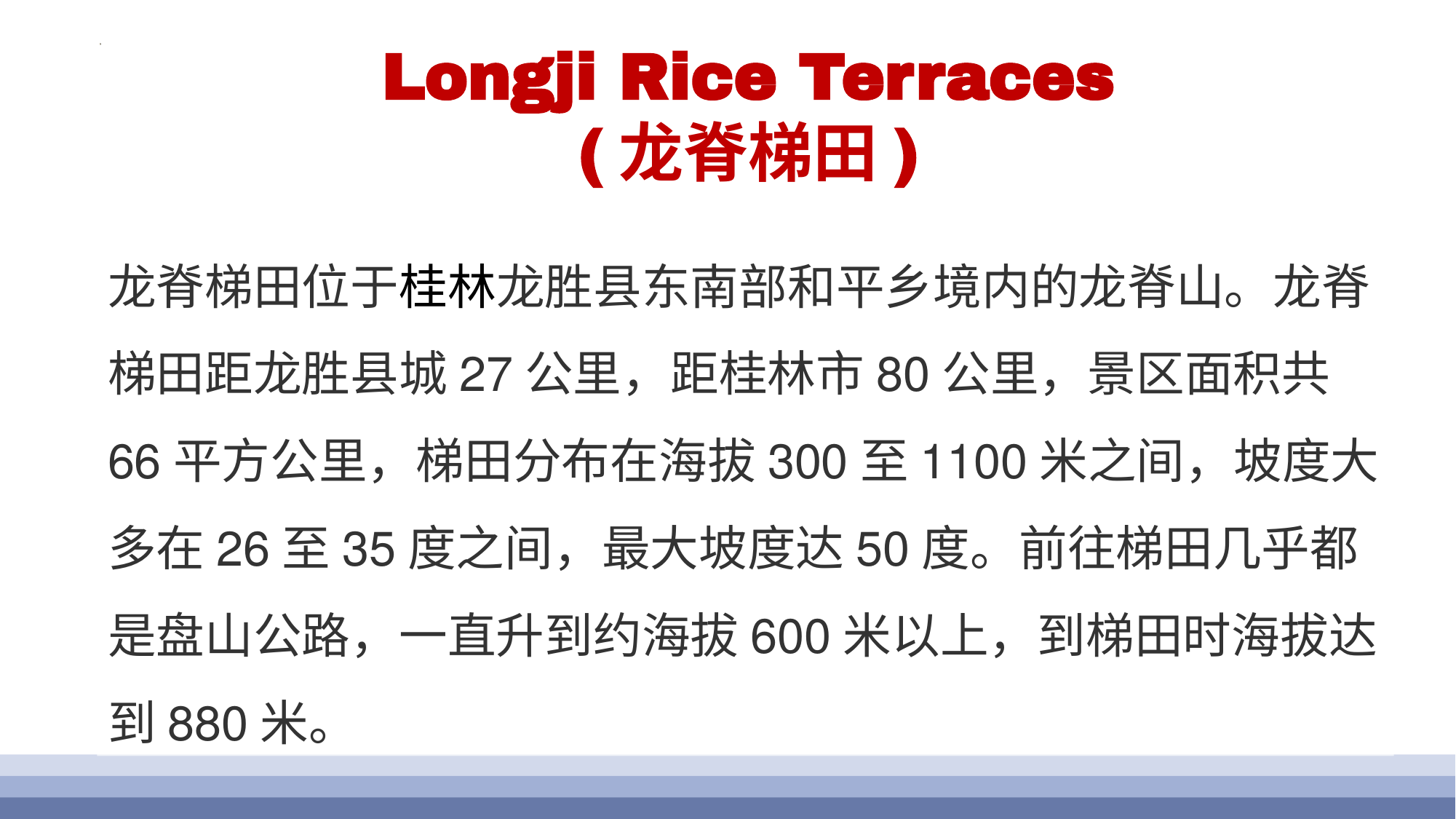

Longji Rice Terraces
(龙脊梯田)
龙脊梯田位于桂林龙胜县东南部和平乡境内的龙脊山。龙脊梯田距龙胜县城27公里，距桂林市80公里，景区面积共66平方公里，梯田分布在海拔300至1100米之间，坡度大多在26至35度之间，最大坡度达50度。前往梯田几乎都是盘山公路，一直升到约海拔600米以上，到梯田时海拔达到880米。